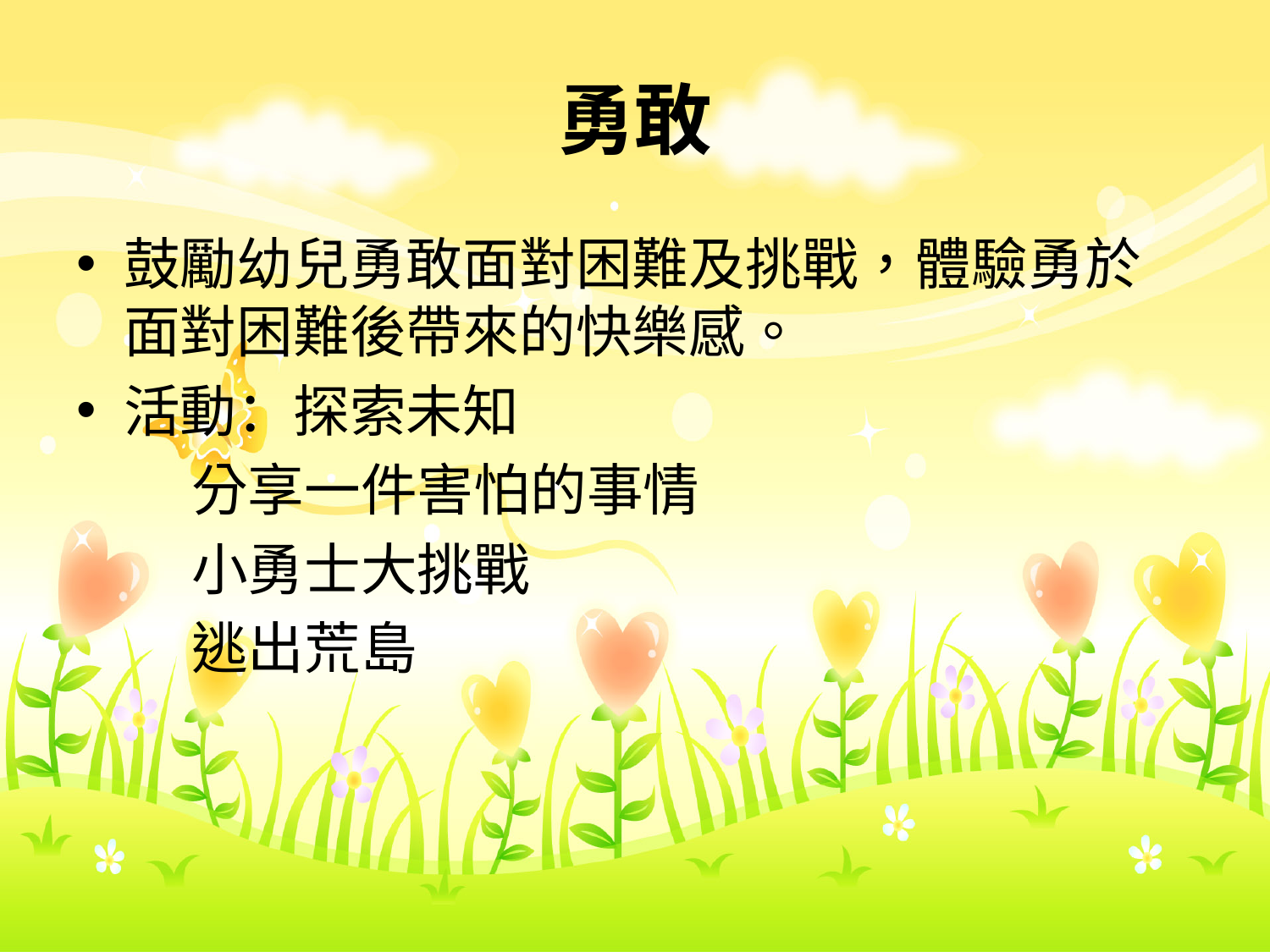

# 勇敢
鼓勵幼兒勇敢面對困難及挑戰，體驗勇於面對困難後帶來的快樂感。
活動：探索未知
        分享一件害怕的事情
        小勇士大挑戰
        逃出荒島